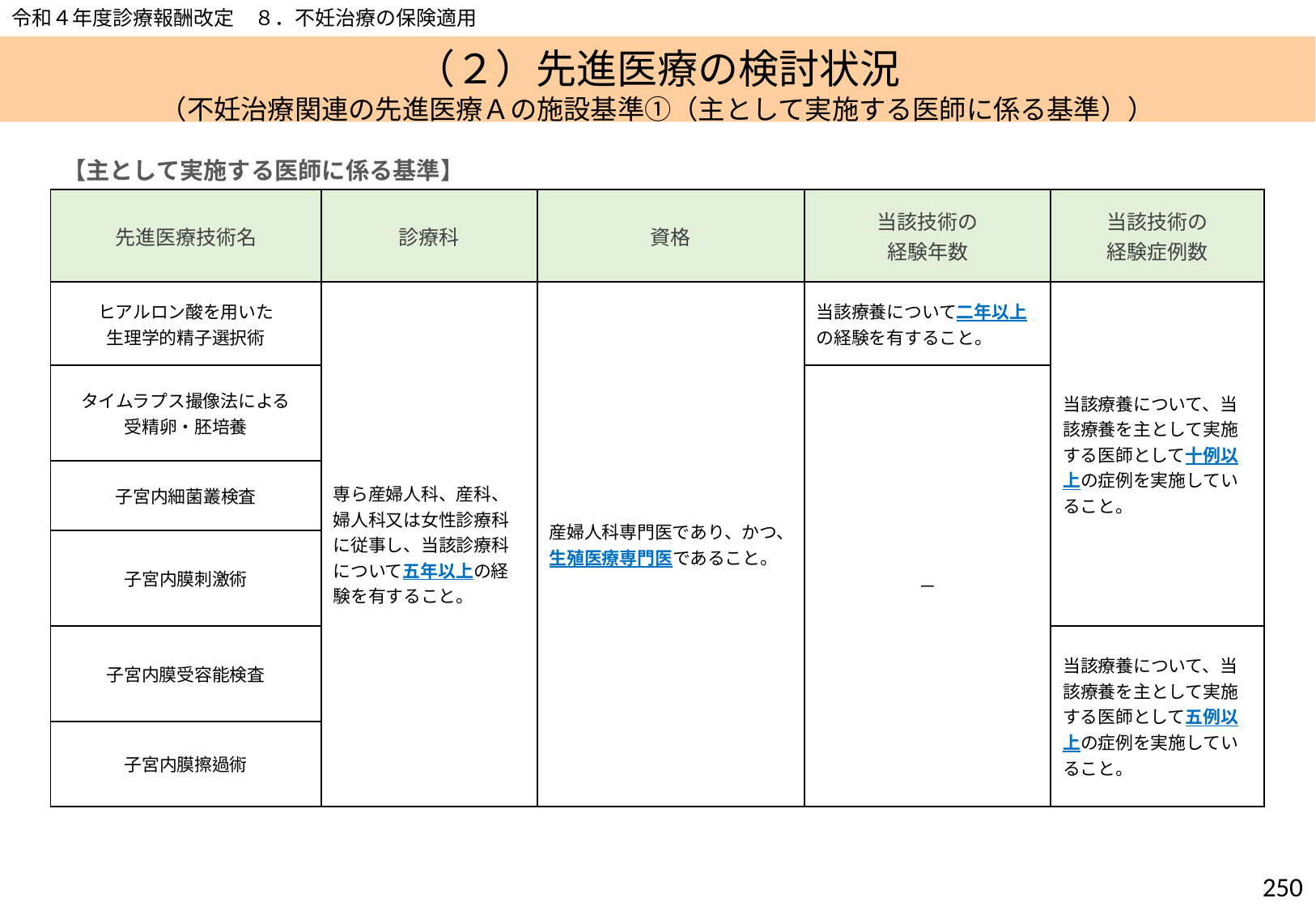

令和４年度診療報酬改定　８．不妊治療の保険適用
# （２）先進医療の検討状況 （不妊治療関連の先進医療Ａの施設基準①（主として実施する医師に係る基準））
【主として実施する医師に係る基準】
| 先進医療技術名 | 診療科 | 資格 | 当該技術の 経験年数 | 当該技術の 経験症例数 |
| --- | --- | --- | --- | --- |
| ヒアルロン酸を用いた 生理学的精子選択術 | 専ら産婦人科、産科、婦人科又は女性診療科に従事し、当該診療科について五年以上の経験を有すること。 | 産婦人科専門医であり、かつ、 生殖医療専門医であること。 | 当該療養について二年以上の経験を有すること。 | 当該療養について、当該療養を主として実施する医師として十例以上の症例を実施していること。 |
| タイムラプス撮像法による 受精卵・胚培養 |  |  | － |  |
| 子宮内細菌叢検査 |  |  |  |  |
| 子宮内膜刺激術 |  |  |  |  |
| 子宮内膜受容能検査 |  |  |  | 当該療養について、当該療養を主として実施する医師として五例以上の症例を実施していること。 |
| 子宮内膜擦過術 |  |  |  |  |
250